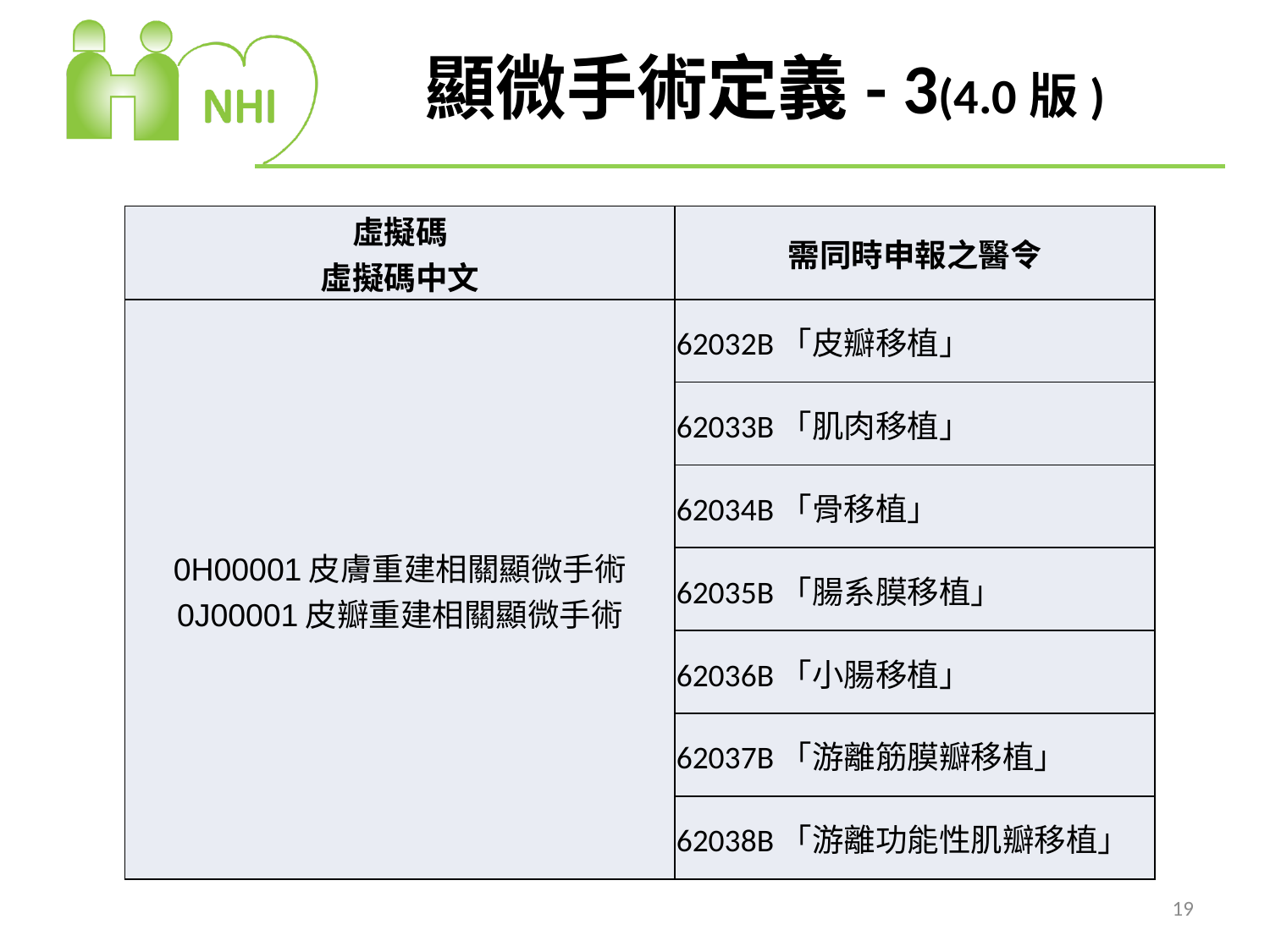

顯微手術定義- 3(4.0版)
| 虛擬碼 虛擬碼中文 | 需同時申報之醫令 |
| --- | --- |
| 0H00001皮膚重建相關顯微手術 0J00001皮瓣重建相關顯微手術 | 62032B「皮瓣移植」 |
|  | 62033B「肌肉移植」 |
|  | 62034B「骨移植」 |
|  | 62035B「腸系膜移植」 |
|  | 62036B「小腸移植」 |
|  | 62037B「游離筋膜瓣移植」 |
|  | 62038B「游離功能性肌瓣移植」 |
19